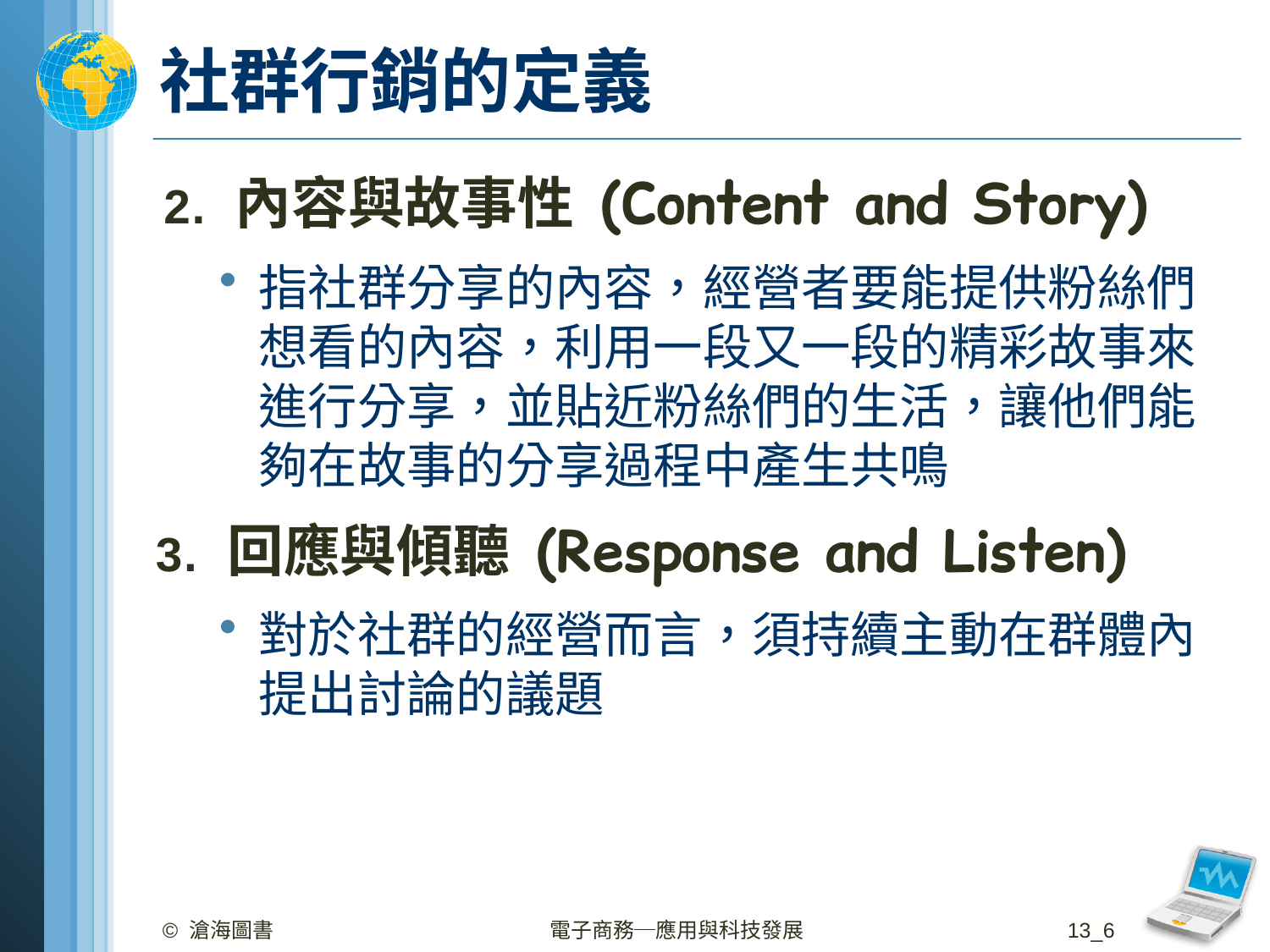

# 社群行銷的定義
內容與故事性 (Content and Story)
指社群分享的內容，經營者要能提供粉絲們想看的內容，利用一段又一段的精彩故事來進行分享，並貼近粉絲們的生活，讓他們能夠在故事的分享過程中產生共鳴
回應與傾聽 (Response and Listen)
對於社群的經營而言，須持續主動在群體內提出討論的議題
© 滄海圖書
電子商務─應用與科技發展
13_6